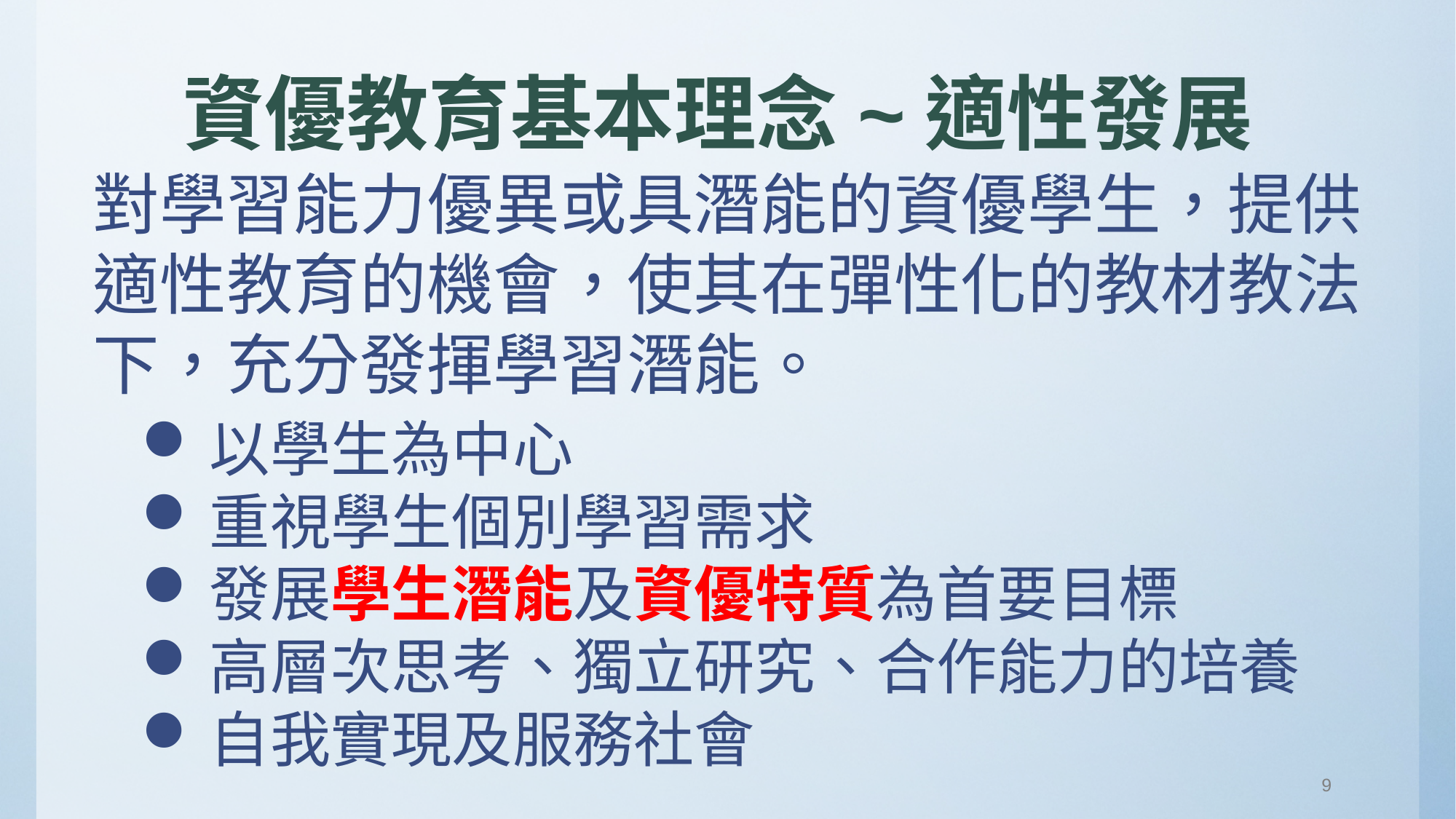

資優教育基本理念~適性發展
# 對學習能力優異或具潛能的資優學生，提供適性教育的機會，使其在彈性化的教材教法下，充分發揮學習潛能。
以學生為中心
重視學生個別學習需求
發展學生潛能及資優特質為首要目標
高層次思考、獨立研究、合作能力的培養
自我實現及服務社會
9